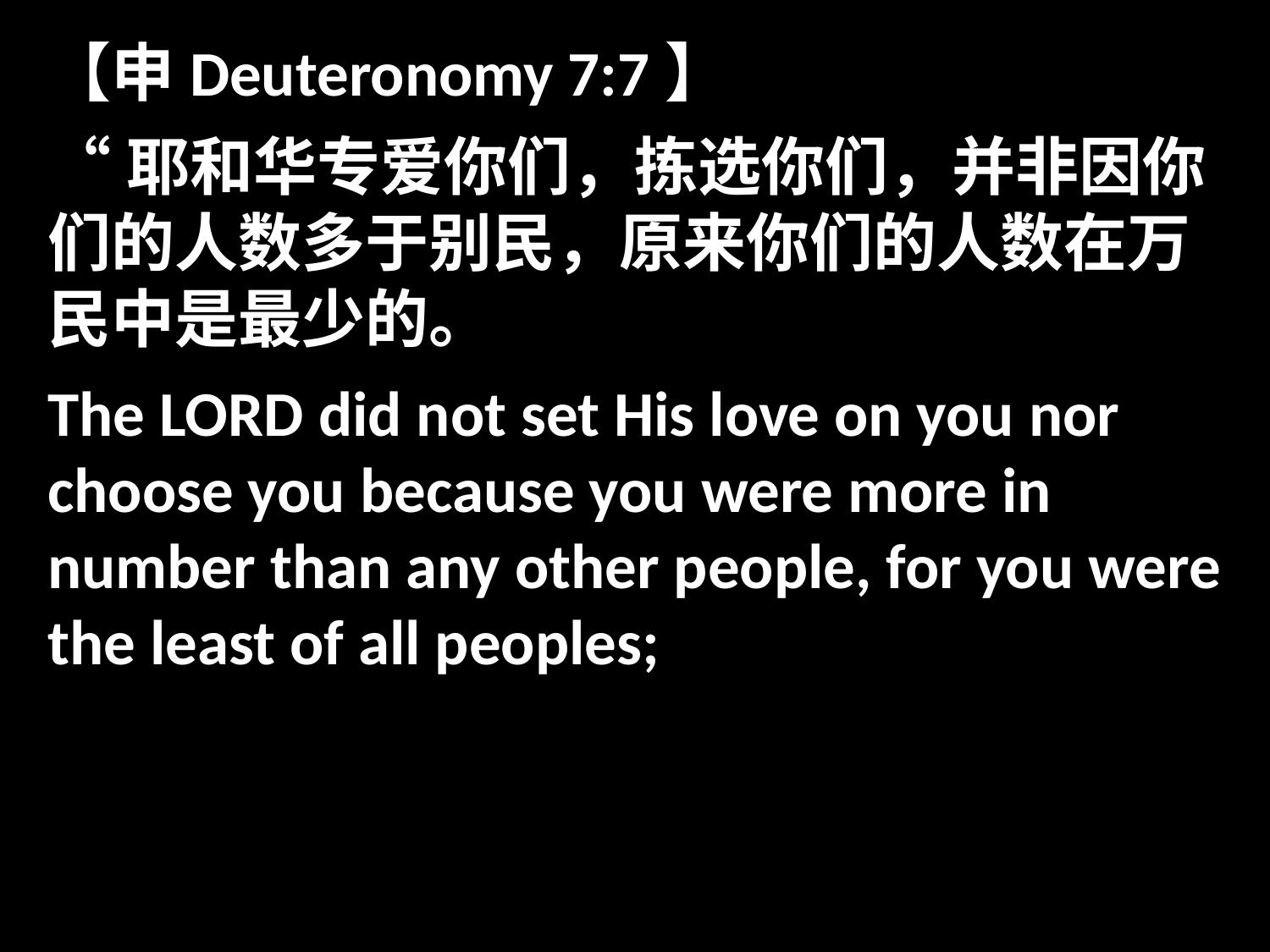

【申Deuteronomy 7:7】
“耶和华专爱你们，拣选你们，并非因你们的人数多于别民，原来你们的人数在万民中是最少的。
The LORD did not set His love on you nor choose you because you were more in number than any other people, for you were the least of all peoples;